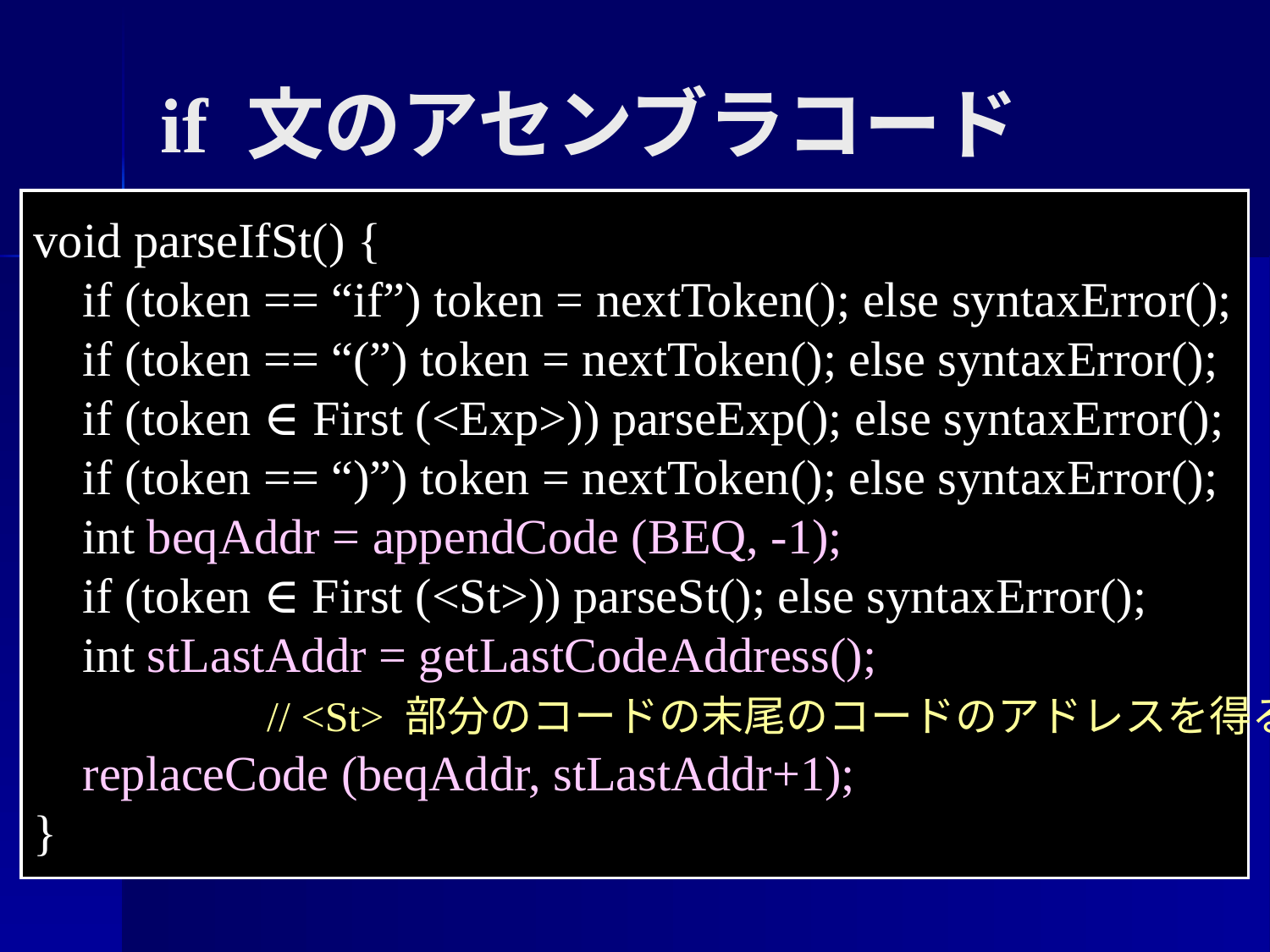

if 文のアセンブラコード
void parseIfSt() {
    if (token == “if”) token = nextToken(); else syntaxError();
    if (token == “(”) token = nextToken(); else syntaxError();
    if (token ∈ First (<Exp>)) parseExp(); else syntaxError();
    if (token == “)”) token = nextToken(); else syntaxError();
    int beqAddr = appendCode (BEQ, -1);
    if (token ∈ First (<St>)) parseSt(); else syntaxError();
    int stLastAddr = getLastCodeAddress();
                   // <St> 部分のコードの末尾のコードのアドレスを得る
    replaceCode (beqAddr, stLastAddr+1);
}